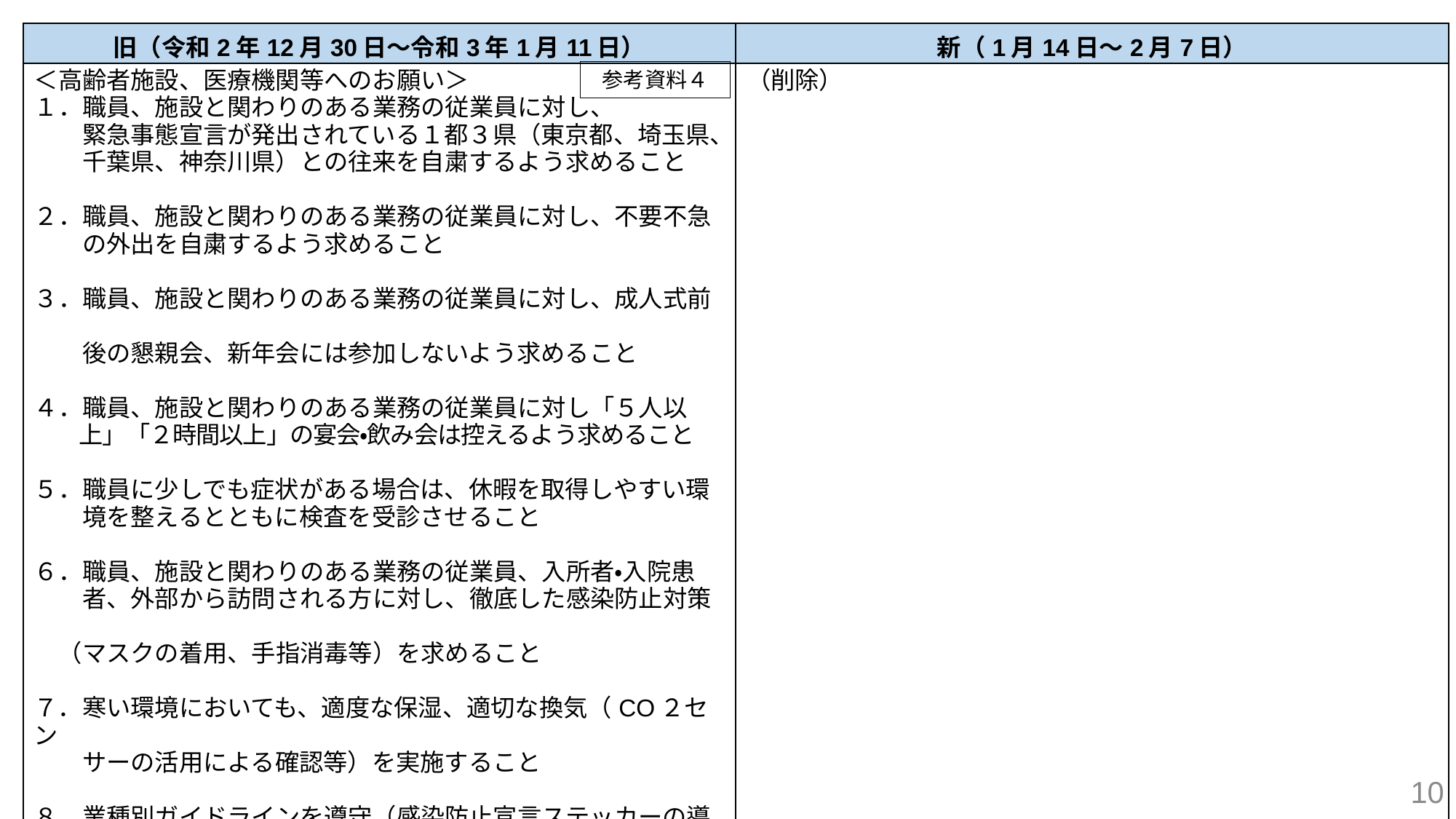

| 旧（令和2年12月30日～令和3年1月11日） | 新（1月14日～2月7日） |
| --- | --- |
| ＜高齢者施設、医療機関等へのお願い＞ １．職員、施設と関わりのある業務の従業員に対し、 　　緊急事態宣言が発出されている１都３県（東京都、埼玉県、 　　千葉県、神奈川県）との往来を自粛するよう求めること ２．職員、施設と関わりのある業務の従業員に対し、不要不急 　　の外出を自粛するよう求めること ３．職員、施設と関わりのある業務の従業員に対し、成人式前　 　　後の懇親会、新年会には参加しないよう求めること ４．職員、施設と関わりのある業務の従業員に対し「５人以 上」「２時間以上」の宴会・飲み会は控えるよう求めること ５．職員に少しでも症状がある場合は、休暇を取得しやすい環 　　境を整えるとともに検査を受診させること ６．職員、施設と関わりのある業務の従業員、入所者・入院患 　　者、外部から訪問される方に対し、徹底した感染防止対策　 　（マスクの着用、手指消毒等）を求めること ７．寒い環境においても、適度な保湿、適切な換気（CO２セン 　　サーの活用による確認等）を実施すること ８．業種別ガイドラインを遵守（感染防止宣言ステッカーの導 　　入）していない、接待を伴う飲食店及び酒類の提供を行う 飲食店の利用を自粛すること | （削除） |

参考資料４

10